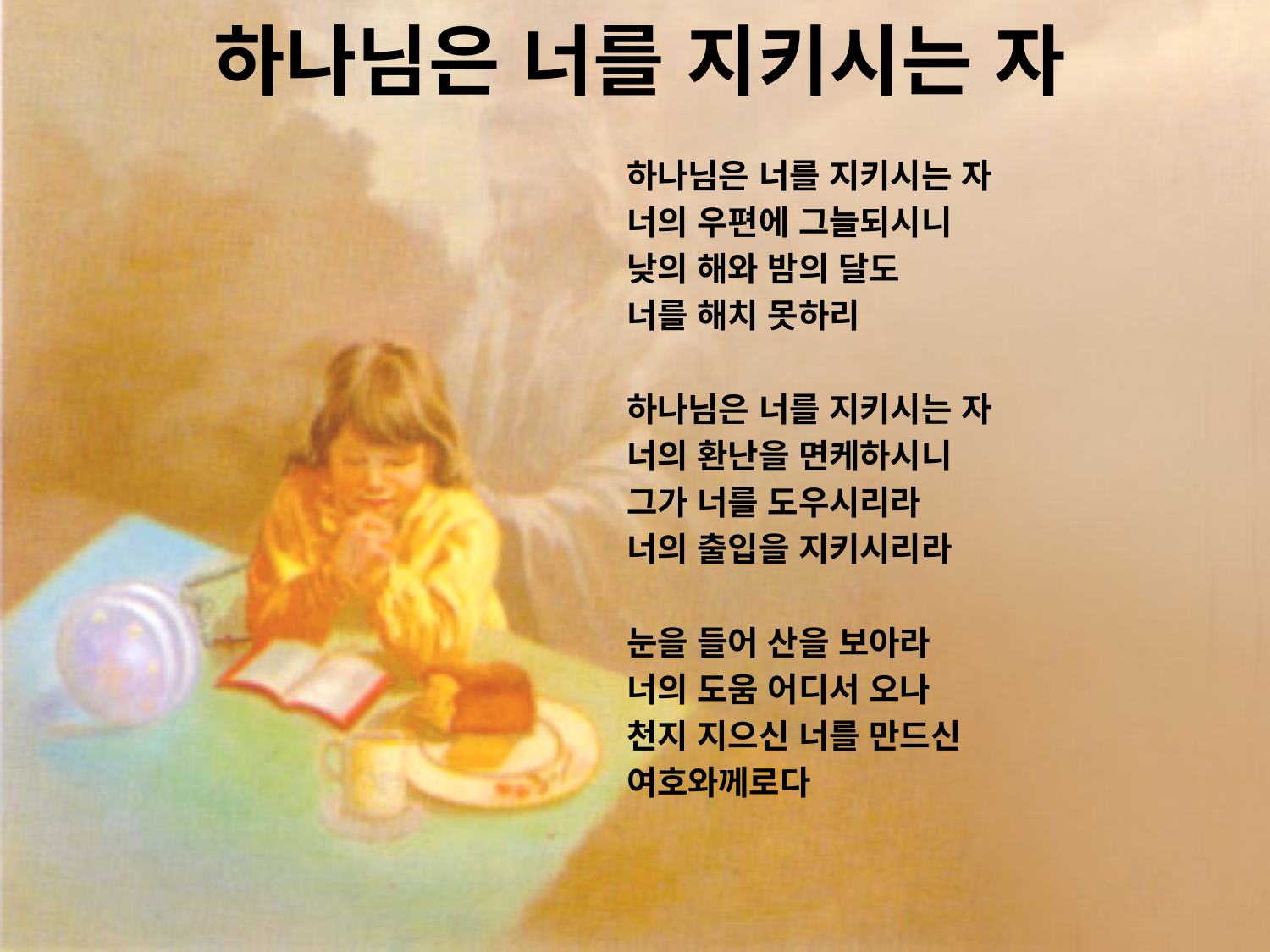

# 하나님은 너를 지키시는 자
하나님은 너를 지키시는 자
너의 우편에 그늘되시니
낮의 해와 밤의 달도
너를 해치 못하리

하나님은 너를 지키시는 자
너의 환난을 면케하시니
그가 너를 도우시리라
너의 출입을 지키시리라

눈을 들어 산을 보아라
너의 도움 어디서 오나
천지 지으신 너를 만드신
여호와께로다